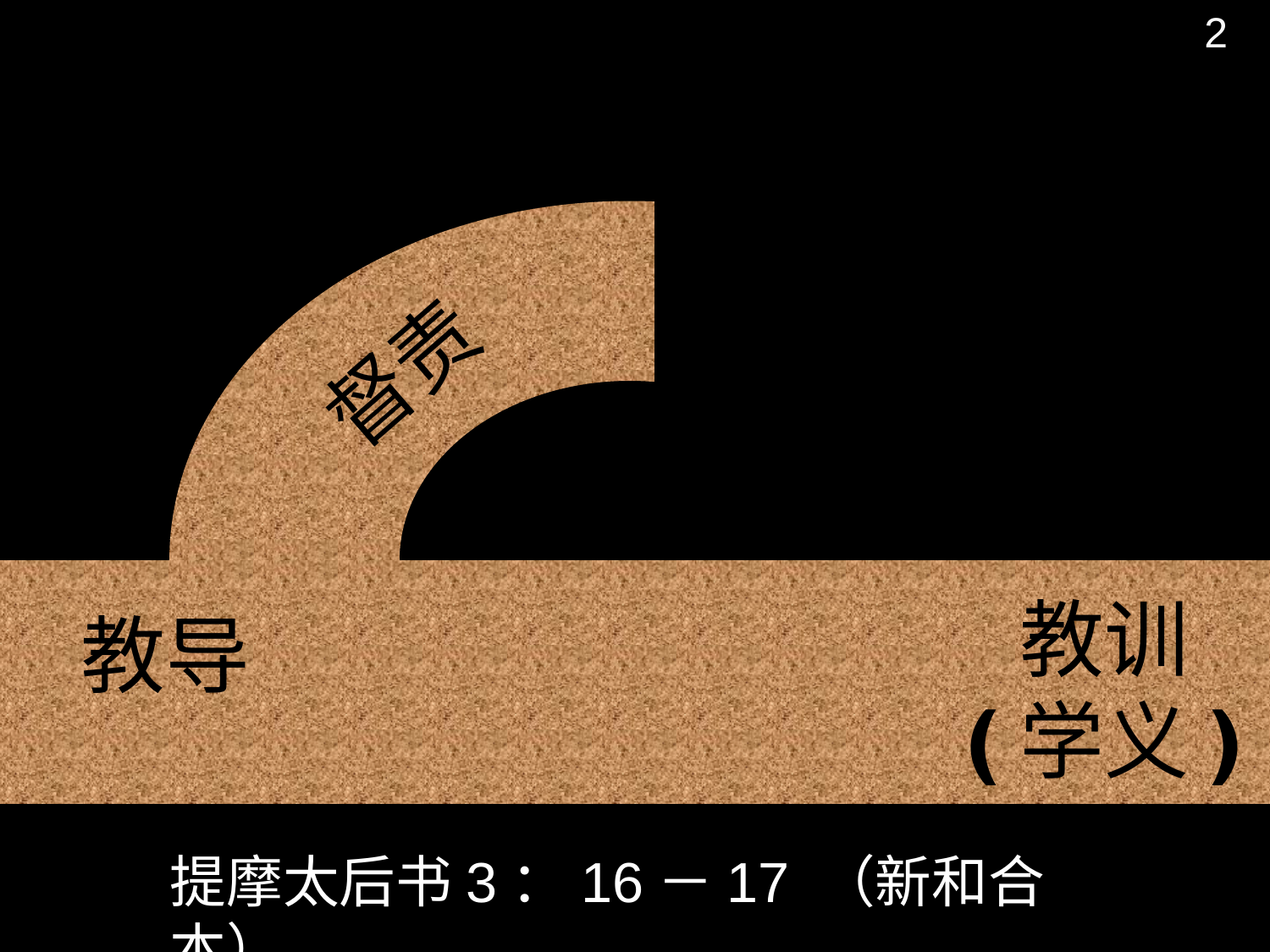

# 神话语的四种作用
2

督责

使人归正

教训
(学义)
教导
提摩太后书3：16－17 （新和合本）